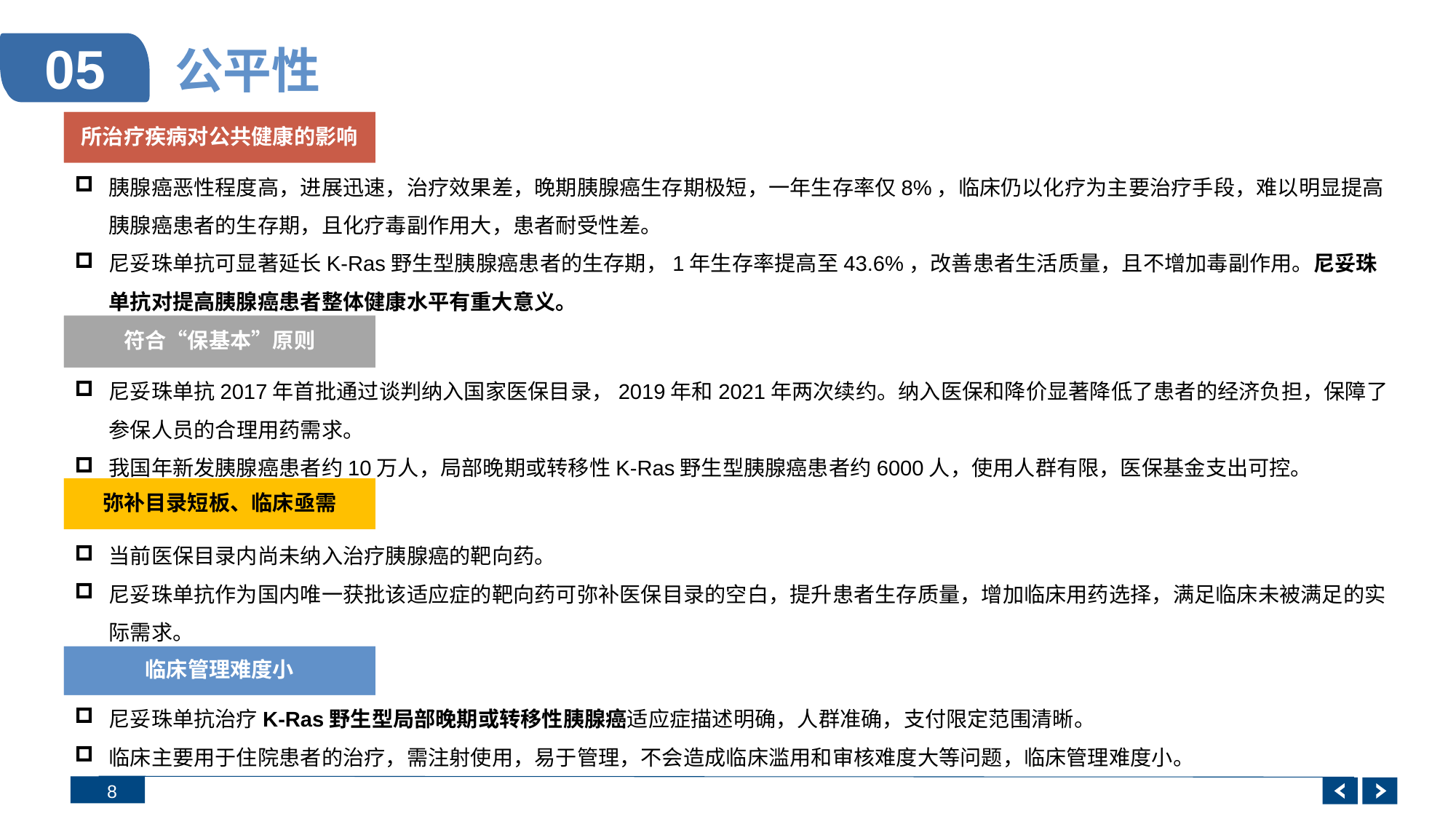

# 公平性
05

所治疗疾病对公共健康的影响
胰腺癌恶性程度高，进展迅速，治疗效果差，晚期胰腺癌生存期极短，一年生存率仅8%，临床仍以化疗为主要治疗手段，难以明显提高胰腺癌患者的生存期，且化疗毒副作用大，患者耐受性差。
尼妥珠单抗可显著延长K-Ras野生型胰腺癌患者的生存期，1年生存率提高至43.6%，改善患者生活质量，且不增加毒副作用。尼妥珠单抗对提高胰腺癌患者整体健康水平有重大意义。

符合“保基本”原则
尼妥珠单抗2017年首批通过谈判纳入国家医保目录，2019年和2021年两次续约。纳入医保和降价显著降低了患者的经济负担，保障了参保人员的合理用药需求。
我国年新发胰腺癌患者约10万人，局部晚期或转移性K-Ras野生型胰腺癌患者约6000人，使用人群有限，医保基⾦⽀出可控。

弥补目录短板、临床亟需
当前医保目录内尚未纳入治疗胰腺癌的靶向药。
尼妥珠单抗作为国内唯一获批该适应症的靶向药可弥补医保目录的空白，提升患者生存质量，增加临床用药选择，满足临床未被满足的实际需求。

临床管理难度小
尼妥珠单抗治疗K-Ras野生型局部晚期或转移性胰腺癌适应症描述明确，人群准确，支付限定范围清晰。
临床主要用于住院患者的治疗，需注射使用，易于管理，不会造成临床滥用和审核难度大等问题，临床管理难度小。